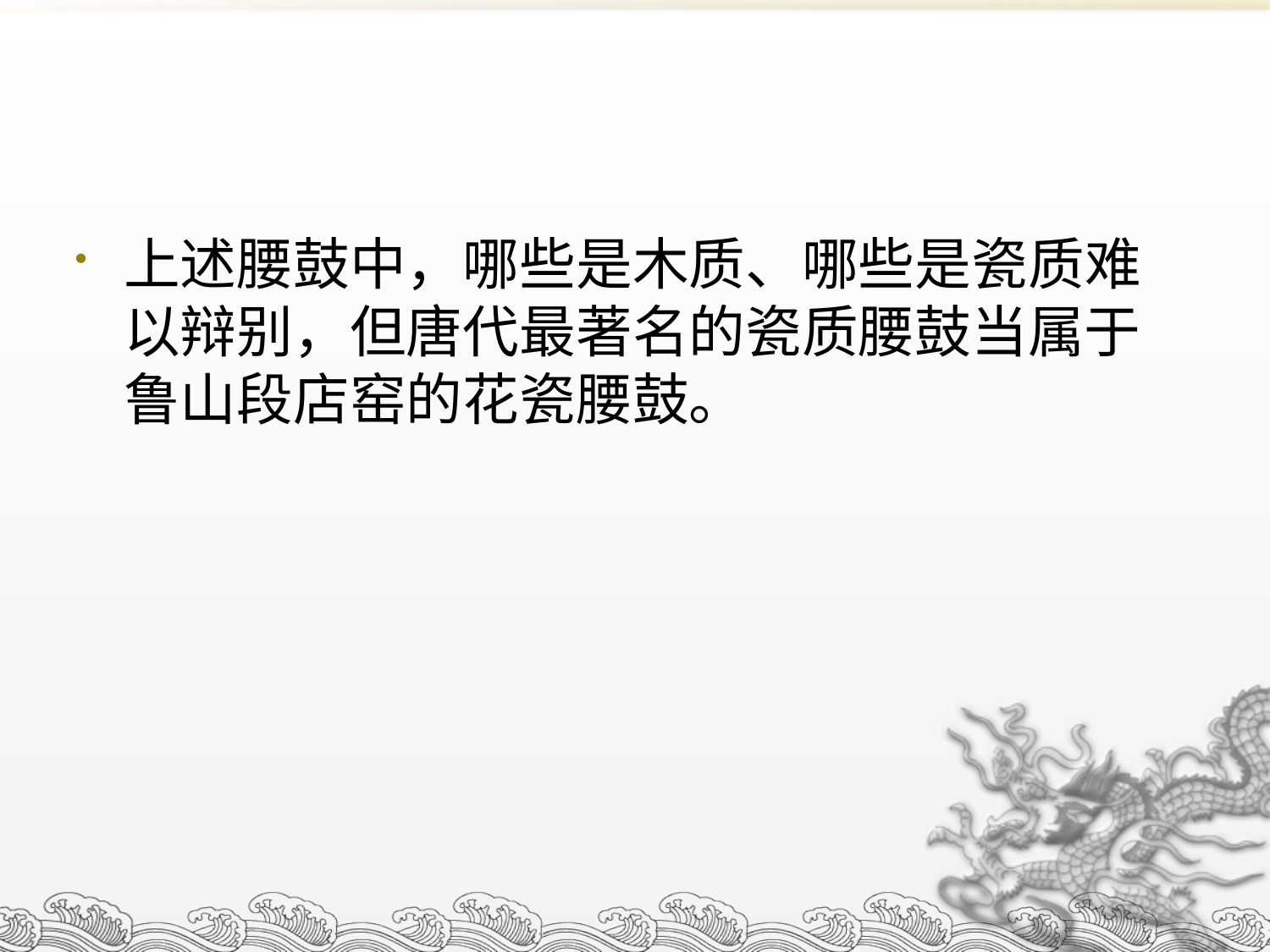

#
上述腰鼓中，哪些是木质、哪些是瓷质难以辩别，但唐代最著名的瓷质腰鼓当属于鲁山段店窑的花瓷腰鼓。